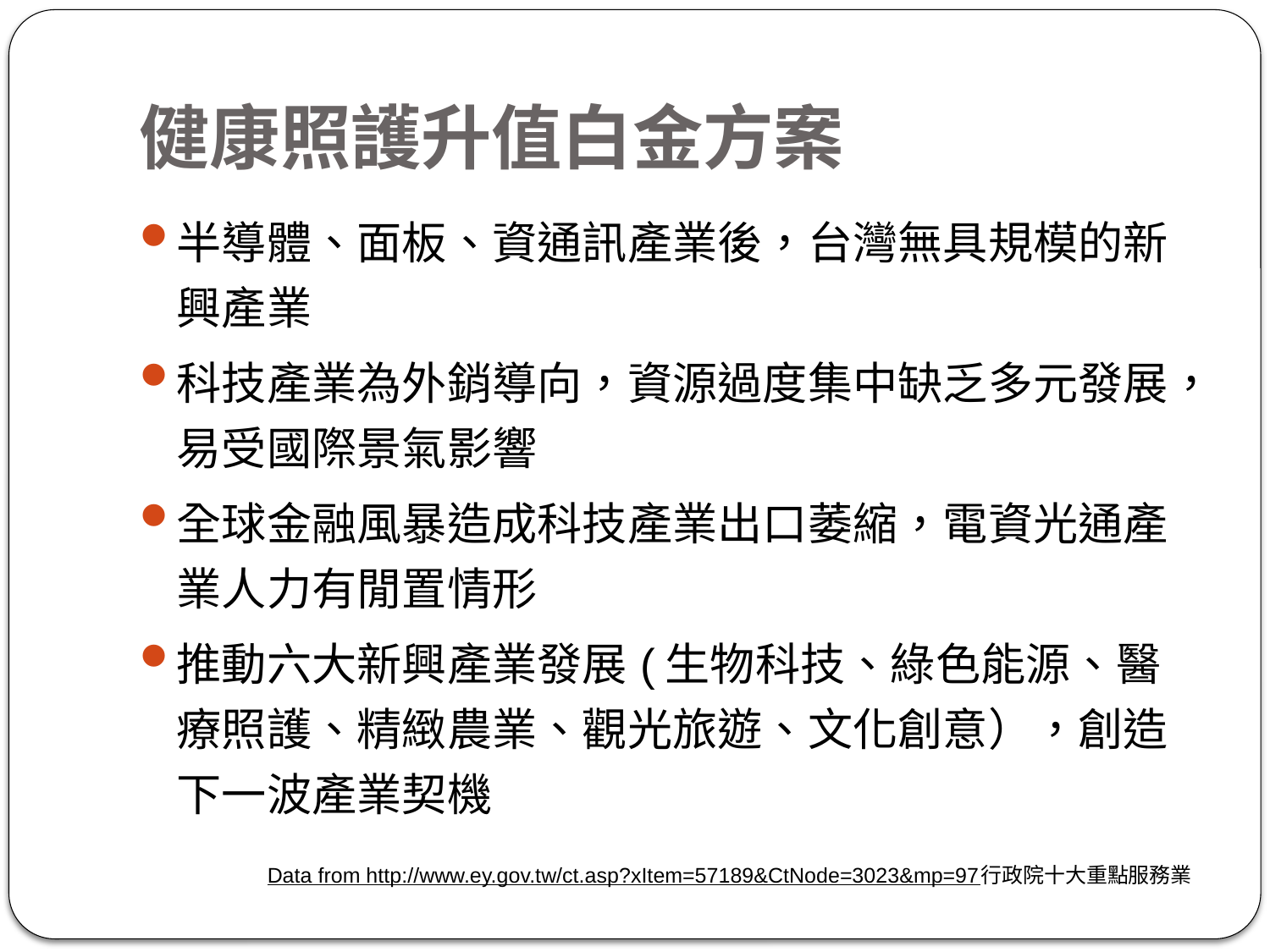

# 健康照護升值白金方案
半導體、面板、資通訊產業後，台灣無具規模的新興產業
科技產業為外銷導向，資源過度集中缺乏多元發展，易受國際景氣影響
全球金融風暴造成科技產業出口萎縮，電資光通產業人力有閒置情形
推動六大新興產業發展(生物科技、綠色能源、醫療照護、精緻農業、觀光旅遊、文化創意），創造下一波產業契機

Data from http://www.ey.gov.tw/ct.asp?xItem=57189&CtNode=3023&mp=97行政院十大重點服務業